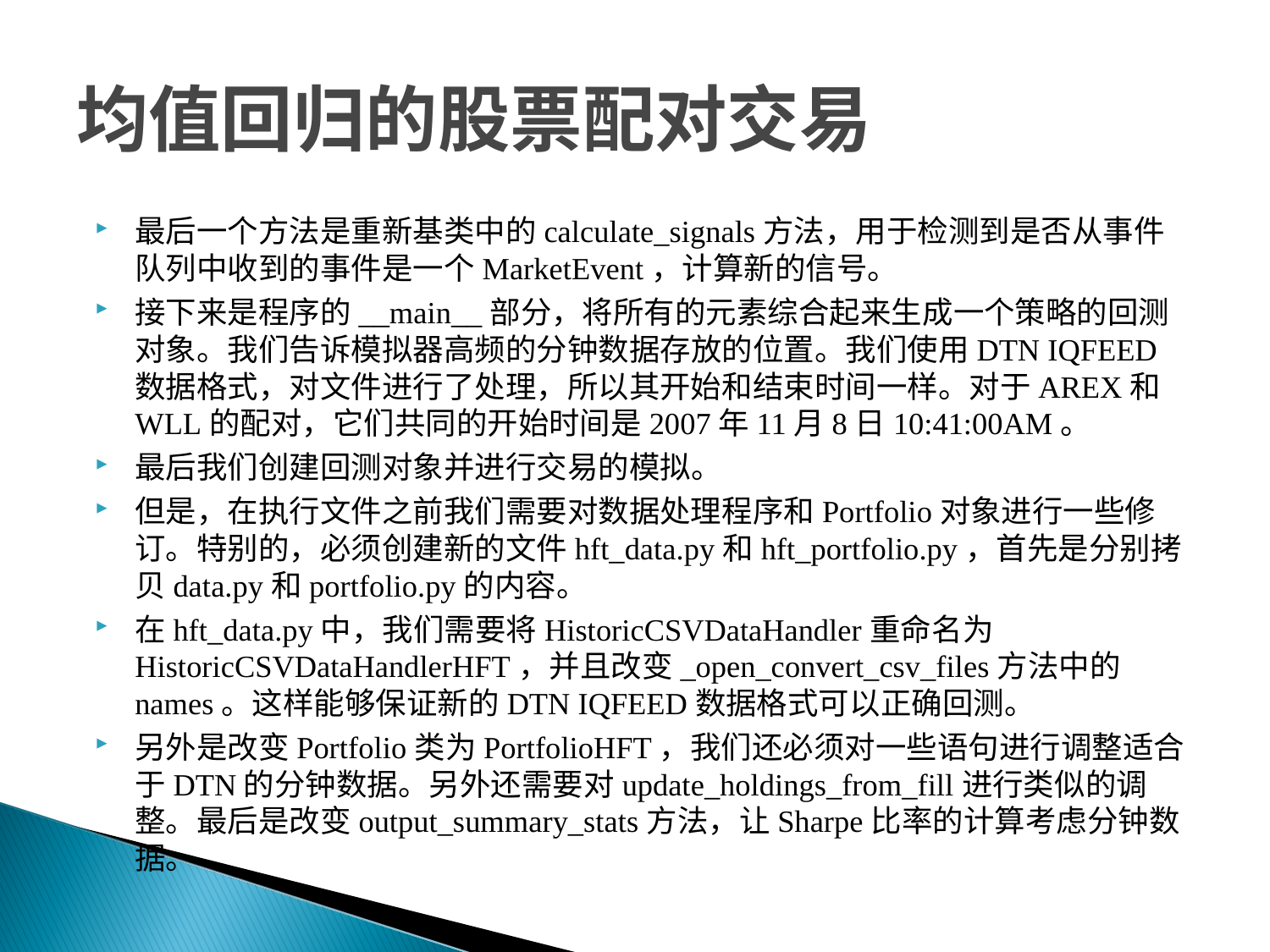

# 均值回归的股票配对交易
最后一个方法是重新基类中的calculate_signals方法，用于检测到是否从事件队列中收到的事件是一个MarketEvent，计算新的信号。
接下来是程序的__main__部分，将所有的元素综合起来生成一个策略的回测对象。我们告诉模拟器高频的分钟数据存放的位置。我们使用DTN IQFEED数据格式，对文件进行了处理，所以其开始和结束时间一样。对于AREX和WLL的配对，它们共同的开始时间是2007年11月8日10:41:00AM。
最后我们创建回测对象并进行交易的模拟。
但是，在执行文件之前我们需要对数据处理程序和Portfolio对象进行一些修订。特别的，必须创建新的文件hft_data.py和hft_portfolio.py，首先是分别拷贝data.py和portfolio.py的内容。
在hft_data.py中，我们需要将HistoricCSVDataHandler重命名为HistoricCSVDataHandlerHFT，并且改变_open_convert_csv_files方法中的names。这样能够保证新的DTN IQFEED数据格式可以正确回测。
另外是改变Portfolio类为PortfolioHFT，我们还必须对一些语句进行调整适合于DTN的分钟数据。另外还需要对update_holdings_from_fill进行类似的调整。最后是改变output_summary_stats方法，让Sharpe比率的计算考虑分钟数据。